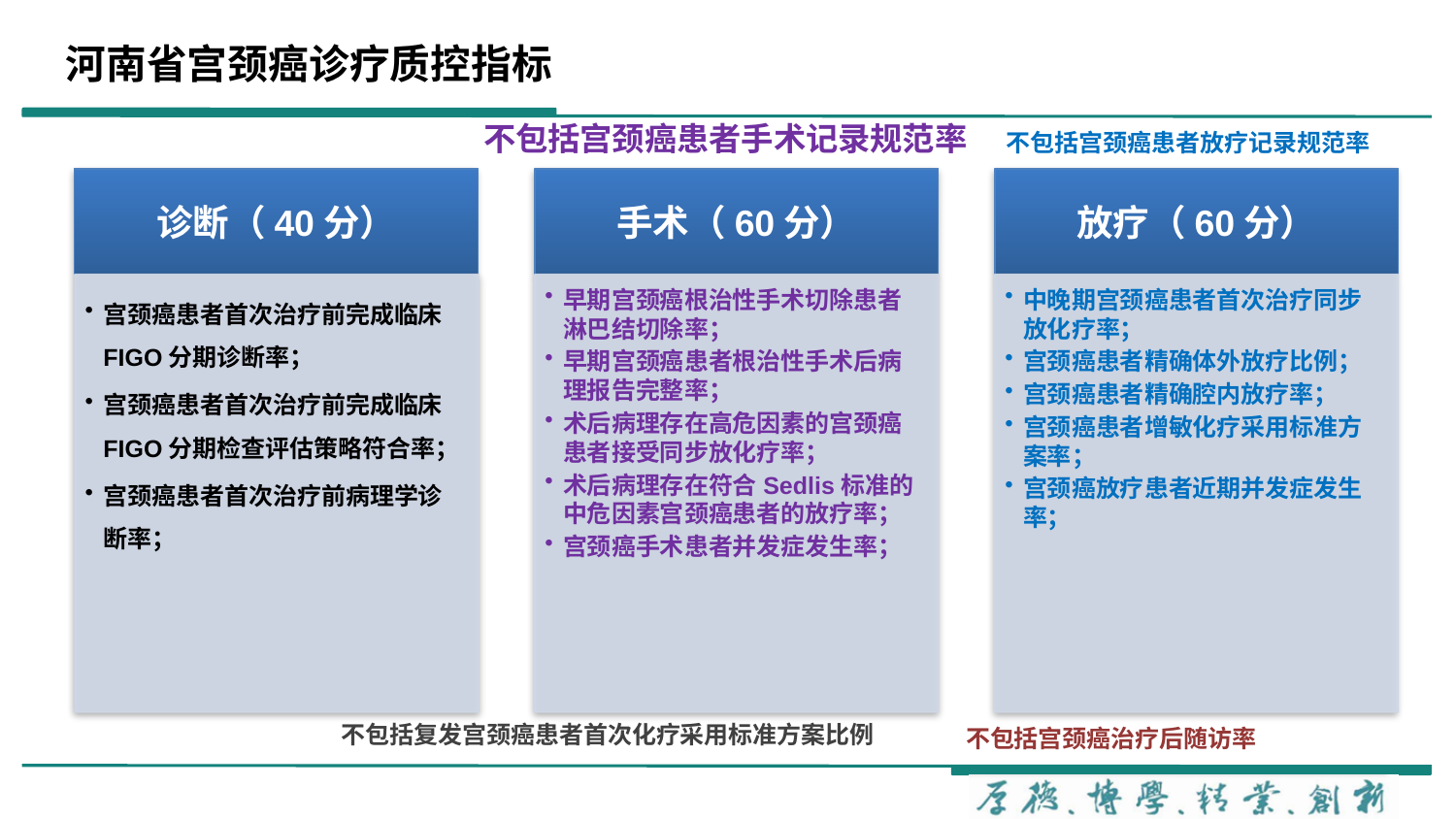

河南省宫颈癌诊疗质控指标
不包括宫颈癌患者手术记录规范率
不包括宫颈癌患者放疗记录规范率
诊断（40分）
宫颈癌患者首次治疗前完成临床FIGO分期诊断率；
宫颈癌患者首次治疗前完成临床FIGO分期检查评估策略符合率；
宫颈癌患者首次治疗前病理学诊断率；
手术（60分）
早期宫颈癌根治性手术切除患者淋巴结切除率；
早期宫颈癌患者根治性手术后病理报告完整率；
术后病理存在高危因素的宫颈癌患者接受同步放化疗率；
术后病理存在符合Sedlis标准的中危因素宫颈癌患者的放疗率；
宫颈癌手术患者并发症发生率；
放疗（60分）
中晚期宫颈癌患者首次治疗同步放化疗率；
宫颈癌患者精确体外放疗比例；
宫颈癌患者精确腔内放疗率；
宫颈癌患者增敏化疗采用标准方案率；
宫颈癌放疗患者近期并发症发生率；
不包括复发宫颈癌患者首次化疗采用标准方案比例
不包括宫颈癌治疗后随访率